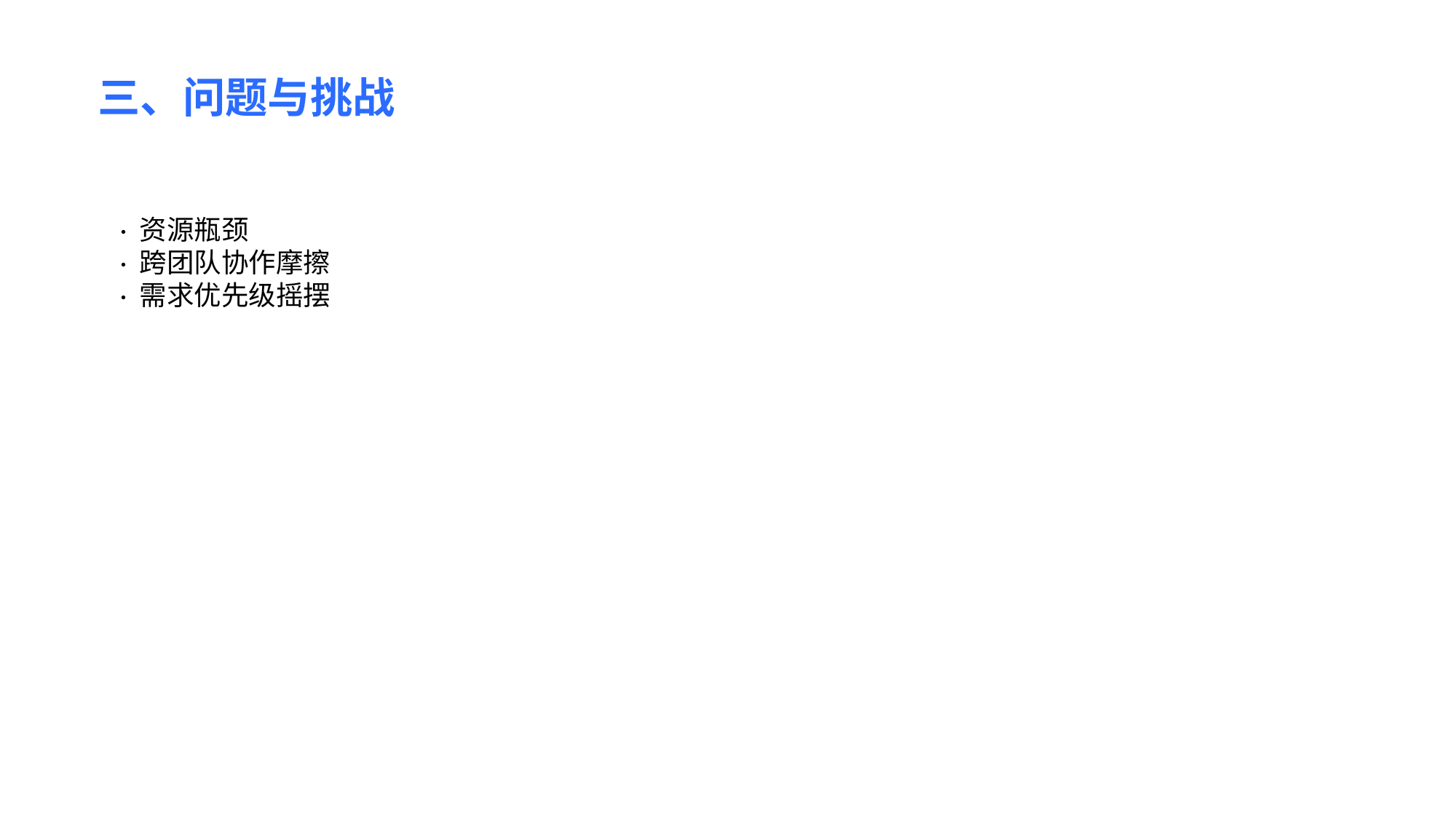

三、问题与挑战
· 资源瓶颈
· 跨团队协作摩擦
· 需求优先级摇摆